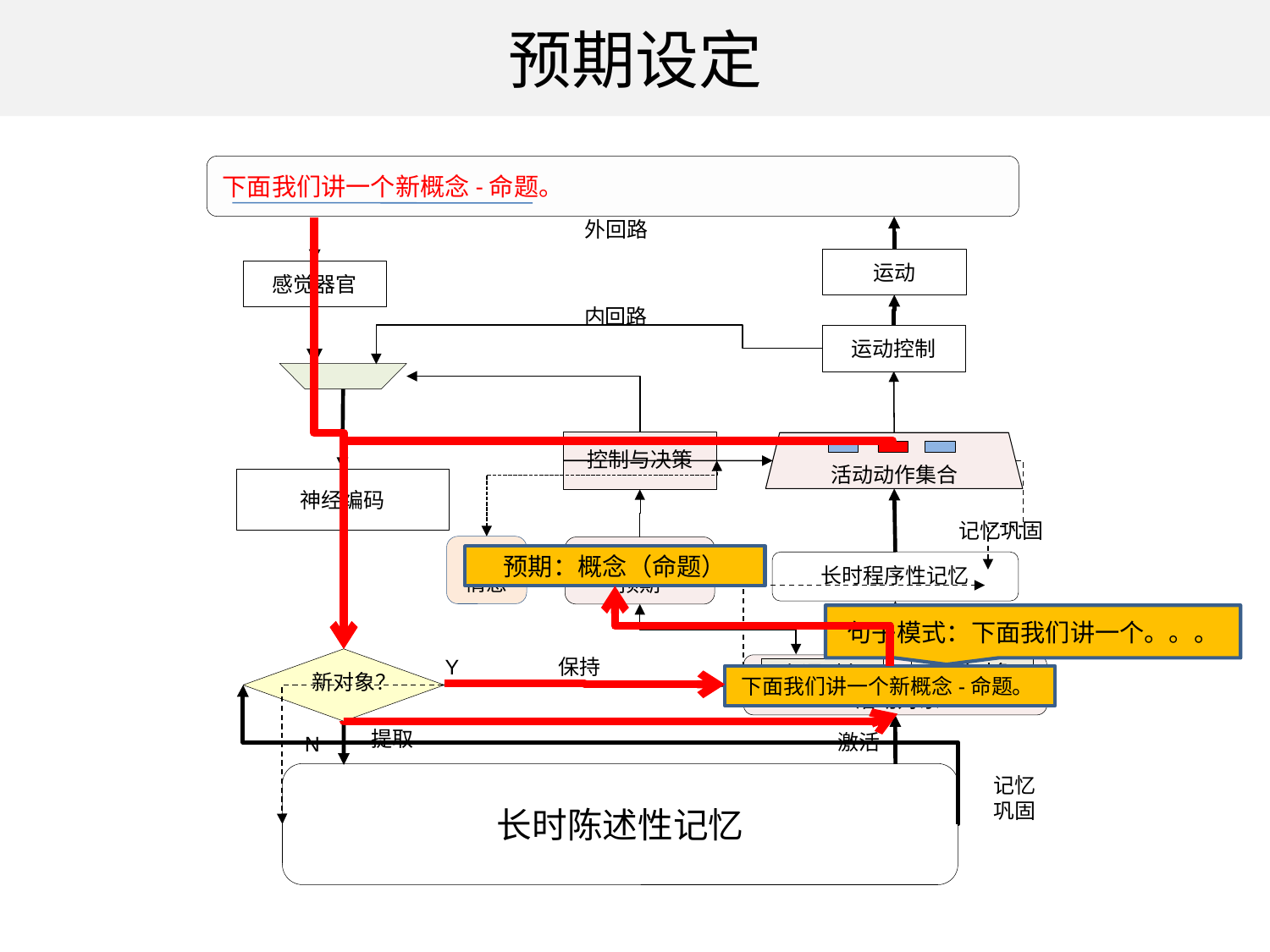

# 预期设定
下面我们讲一个新概念-命题。

外回路
运动
感觉器官
内回路
运动控制

控制与决策

活动动作集合
神经编码
记忆巩固
信念
情感
情境-目标
预期
长时程序性记忆

保持
Y
新对象？

视觉对象
言语对象
活动对象
提取
激活
N
长时陈述性记忆

记忆
巩固
预期：概念（命题）
句子模式：下面我们讲一个。。。
下面我们讲一个新概念-命题。